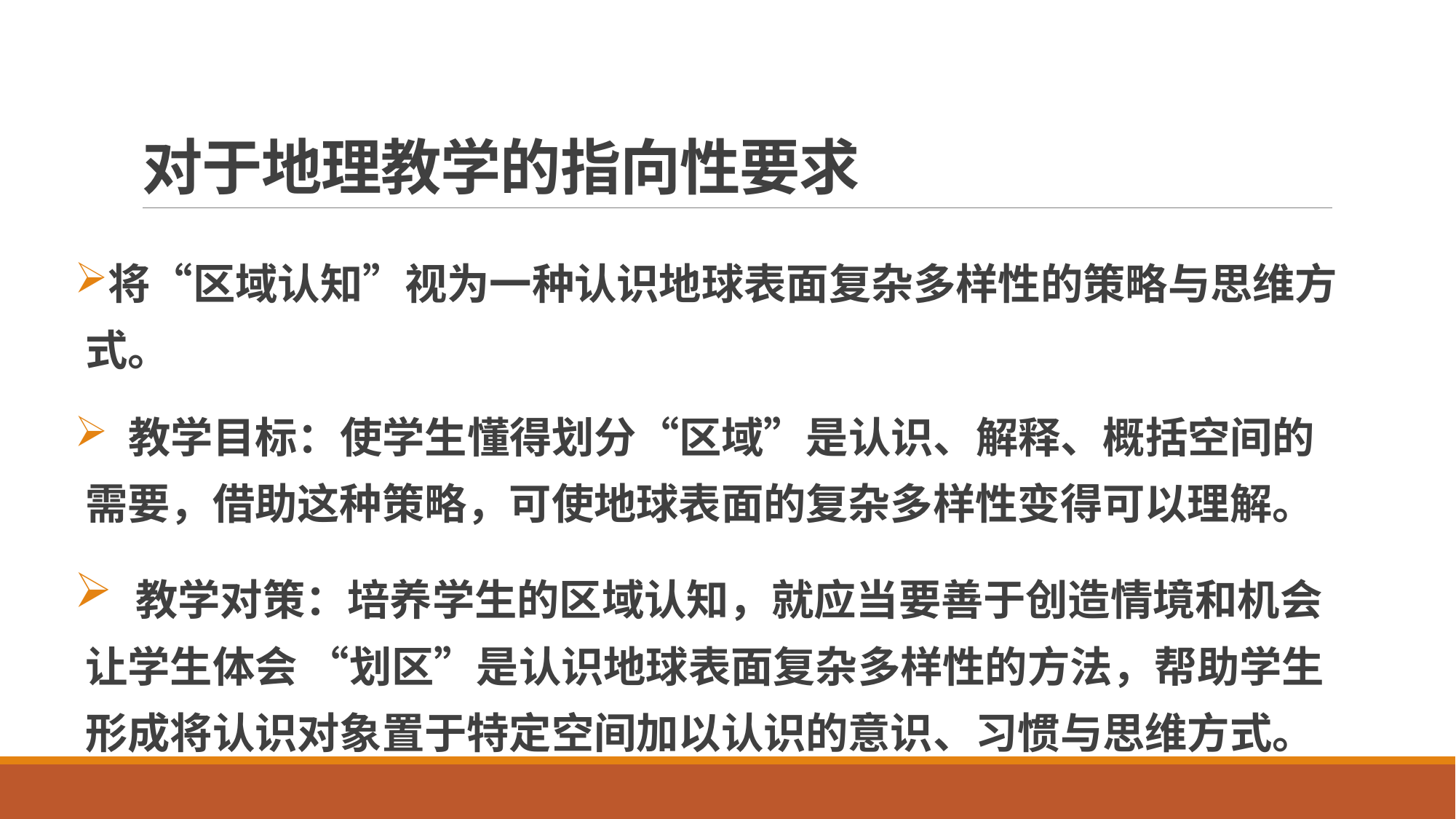

# 对于地理教学的指向性要求
将“区域认知”视为一种认识地球表面复杂多样性的策略与思维方式。
 教学目标：使学生懂得划分“区域”是认识、解释、概括空间的需要，借助这种策略，可使地球表面的复杂多样性变得可以理解。
 教学对策：培养学生的区域认知，就应当要善于创造情境和机会让学生体会 “划区”是认识地球表面复杂多样性的方法，帮助学生形成将认识对象置于特定空间加以认识的意识、习惯与思维方式。